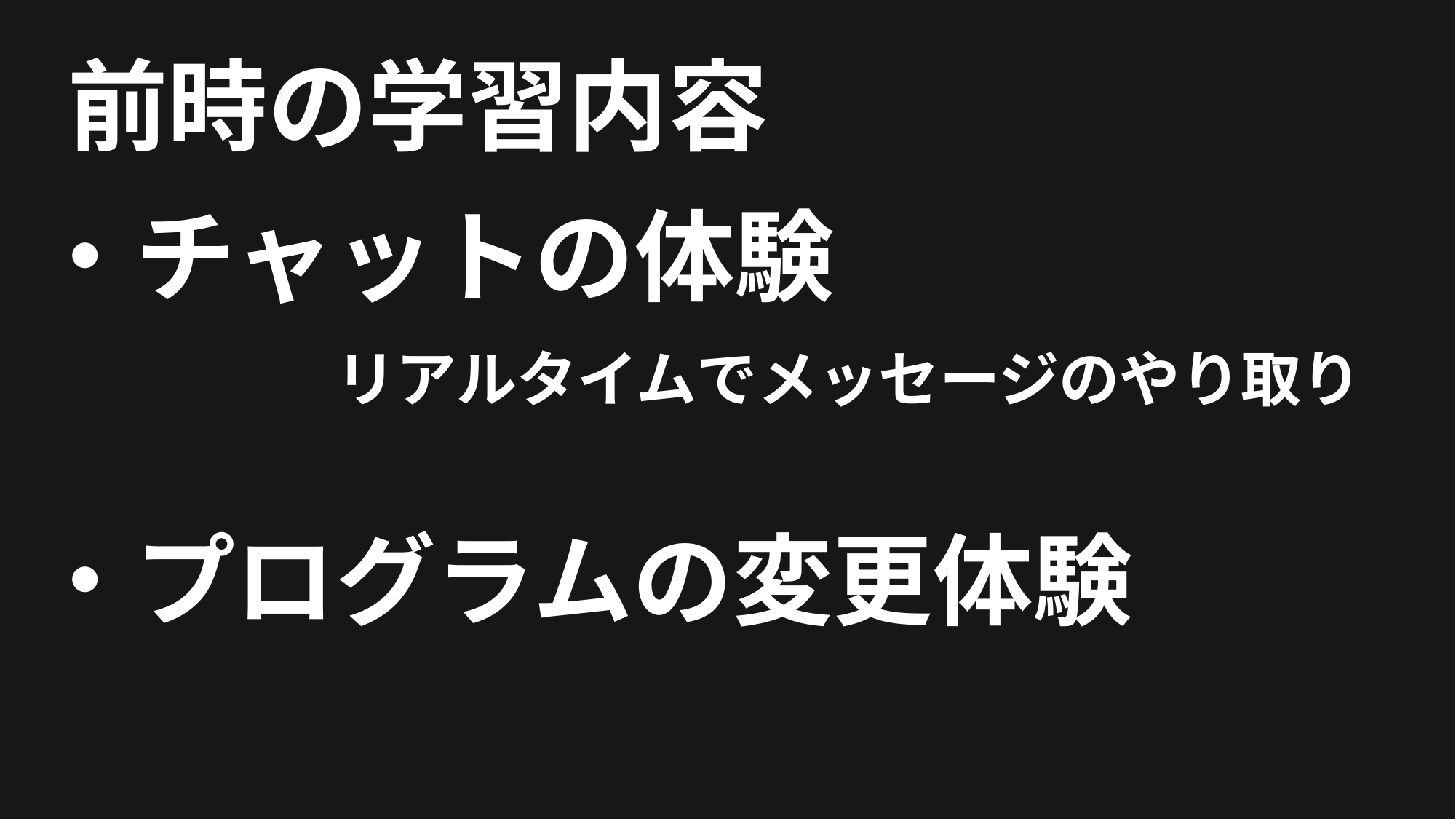

前時の学習内容
# ・チャットの体験 　　　リアルタイムでメッセージのやり取り ・プログラムの変更体験